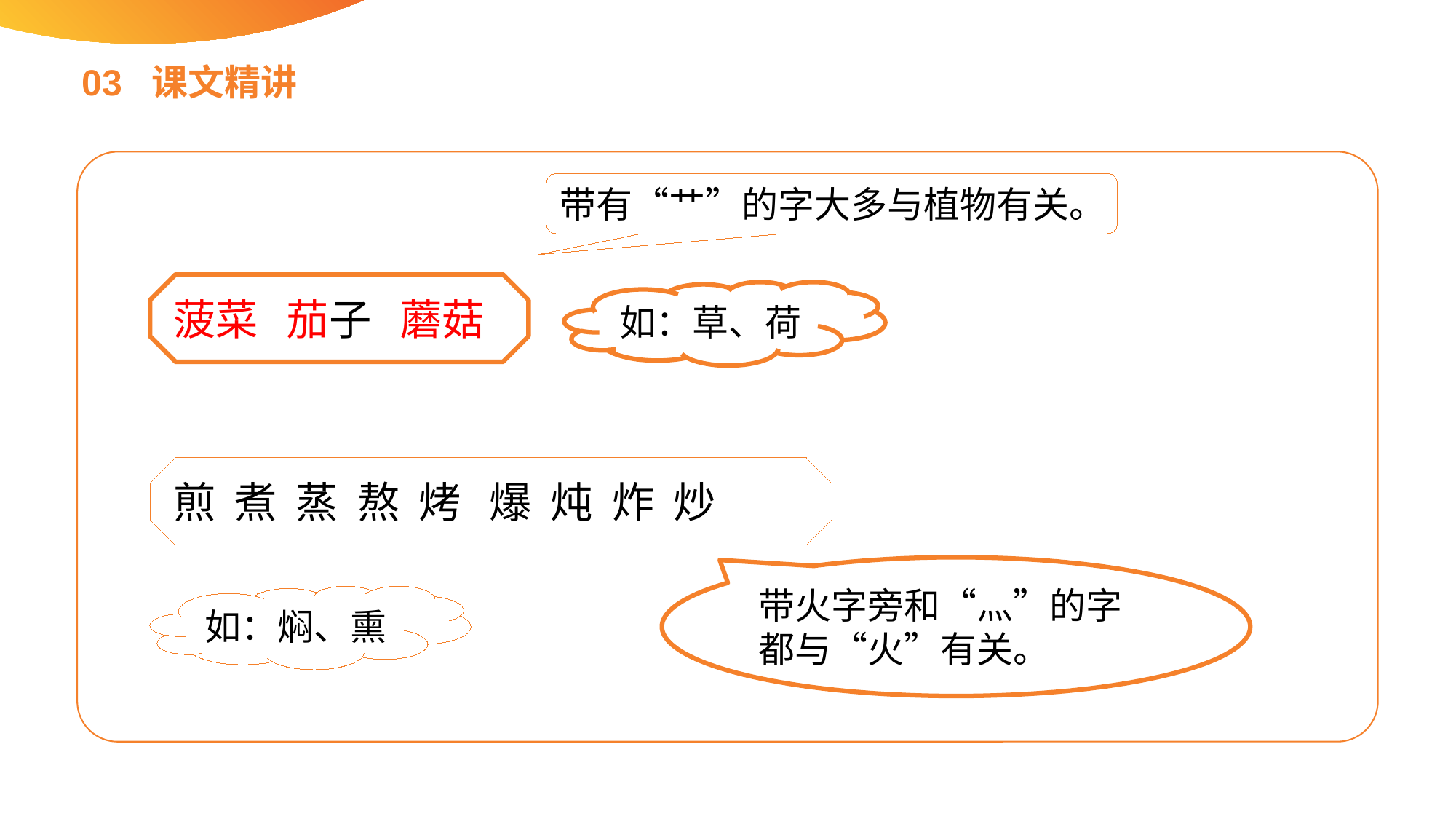

03  课文精讲
带有“艹”的字大多与植物有关。
菠菜   茄子   蘑菇
如：草、荷
煎  煮  蒸  熬  烤   爆  炖  炸  炒
带火字旁和“灬”的字都与“火”有关。
如：焖、熏